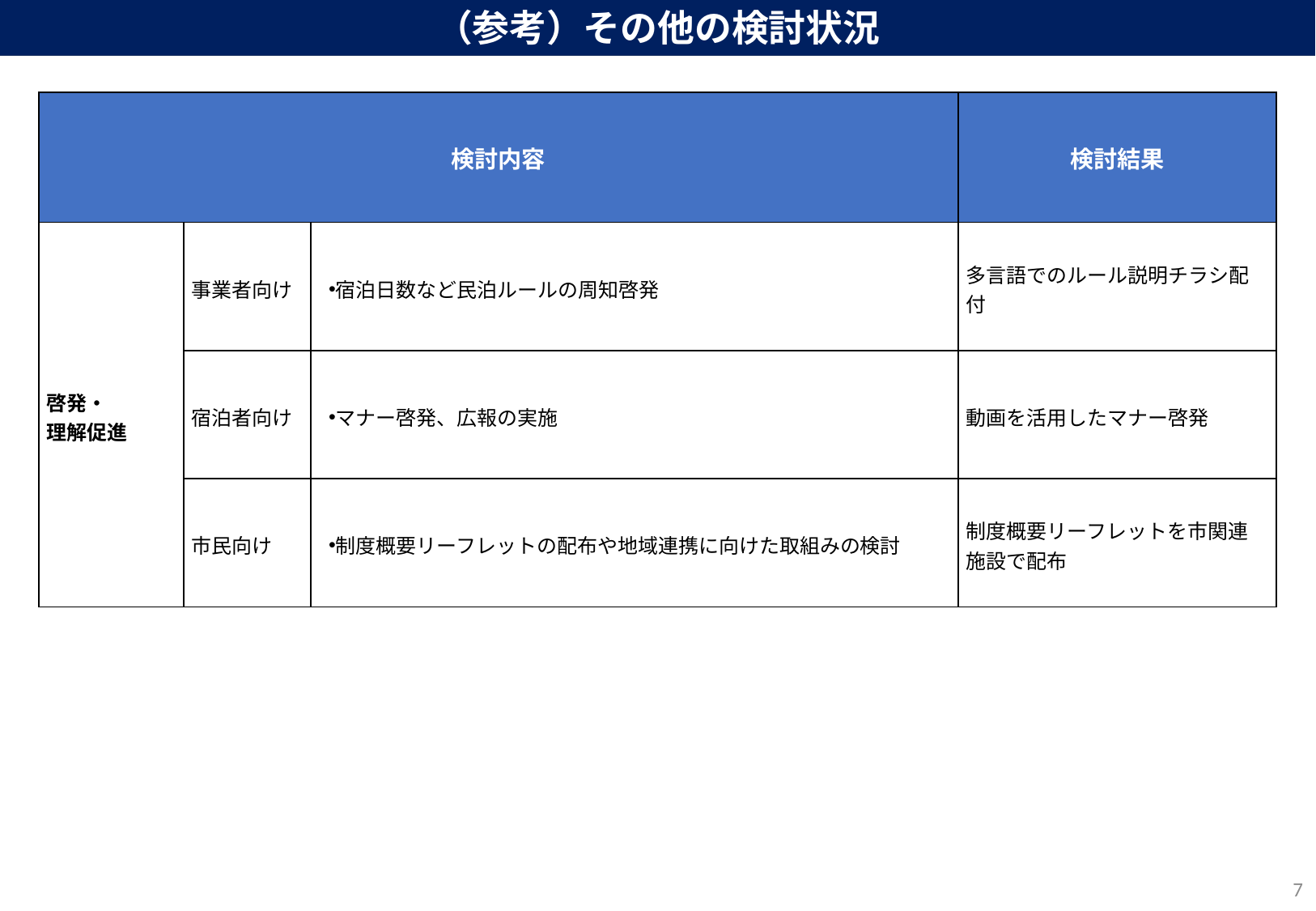

（参考）その他の検討状況
| 検討内容 |  |  | 検討結果 |
| --- | --- | --- | --- |
| 啓発・ 理解促進 | 事業者向け | 宿泊日数など民泊ルールの周知啓発 | 多言語でのルール説明チラシ配付 |
|  | 宿泊者向け | マナー啓発、広報の実施 | 動画を活用したマナー啓発 |
|  | 市民向け | 制度概要リーフレットの配布や地域連携に向けた取組みの検討 | 制度概要リーフレットを市関連施設で配布 |
7